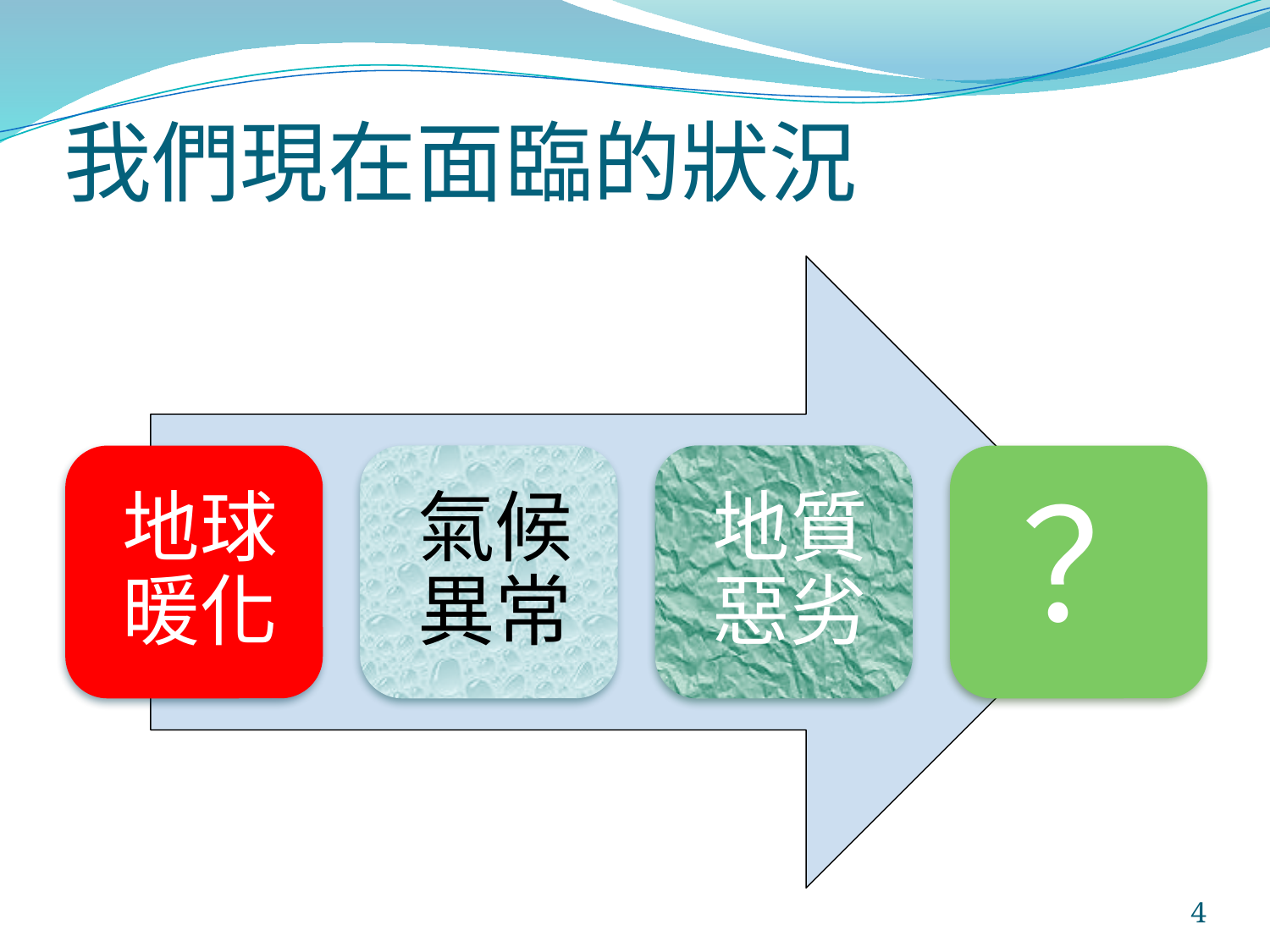

# 我們現在面臨的狀況
地球暖化
氣候異常
地質惡劣
？
4